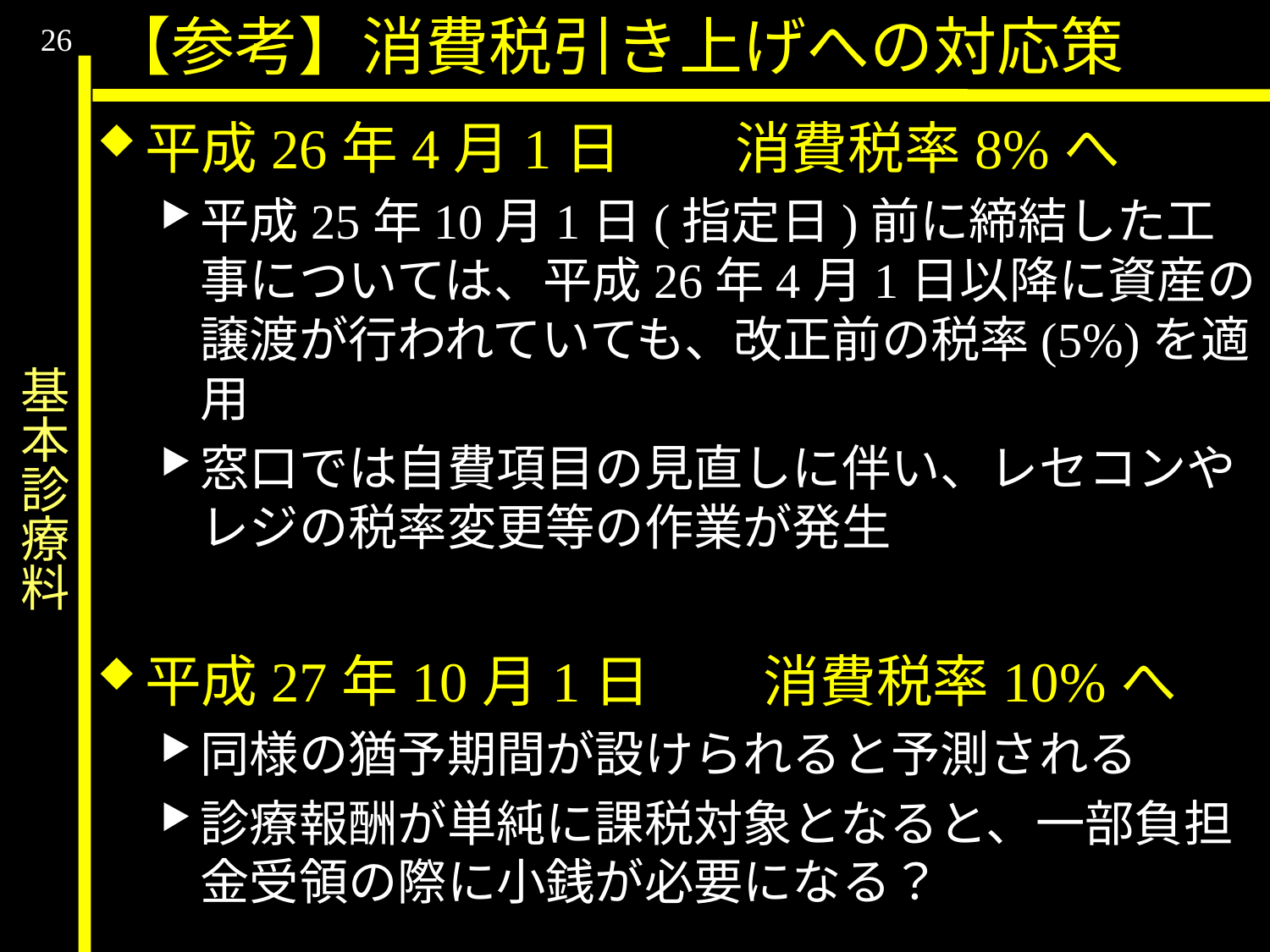

26
【参考】消費税引き上げへの対応策

平成26年4月1日　　消費税率8%へ
平成25年10月1日(指定日)前に締結した工事については、平成26年4月1日以降に資産の譲渡が行われていても、改正前の税率(5%)を適用
窓口では自費項目の見直しに伴い、レセコンやレジの税率変更等の作業が発生

平成27年10月1日　　消費税率10%へ
同様の猶予期間が設けられると予測される
診療報酬が単純に課税対象となると、一部負担金受領の際に小銭が必要になる？

# 基本診療料